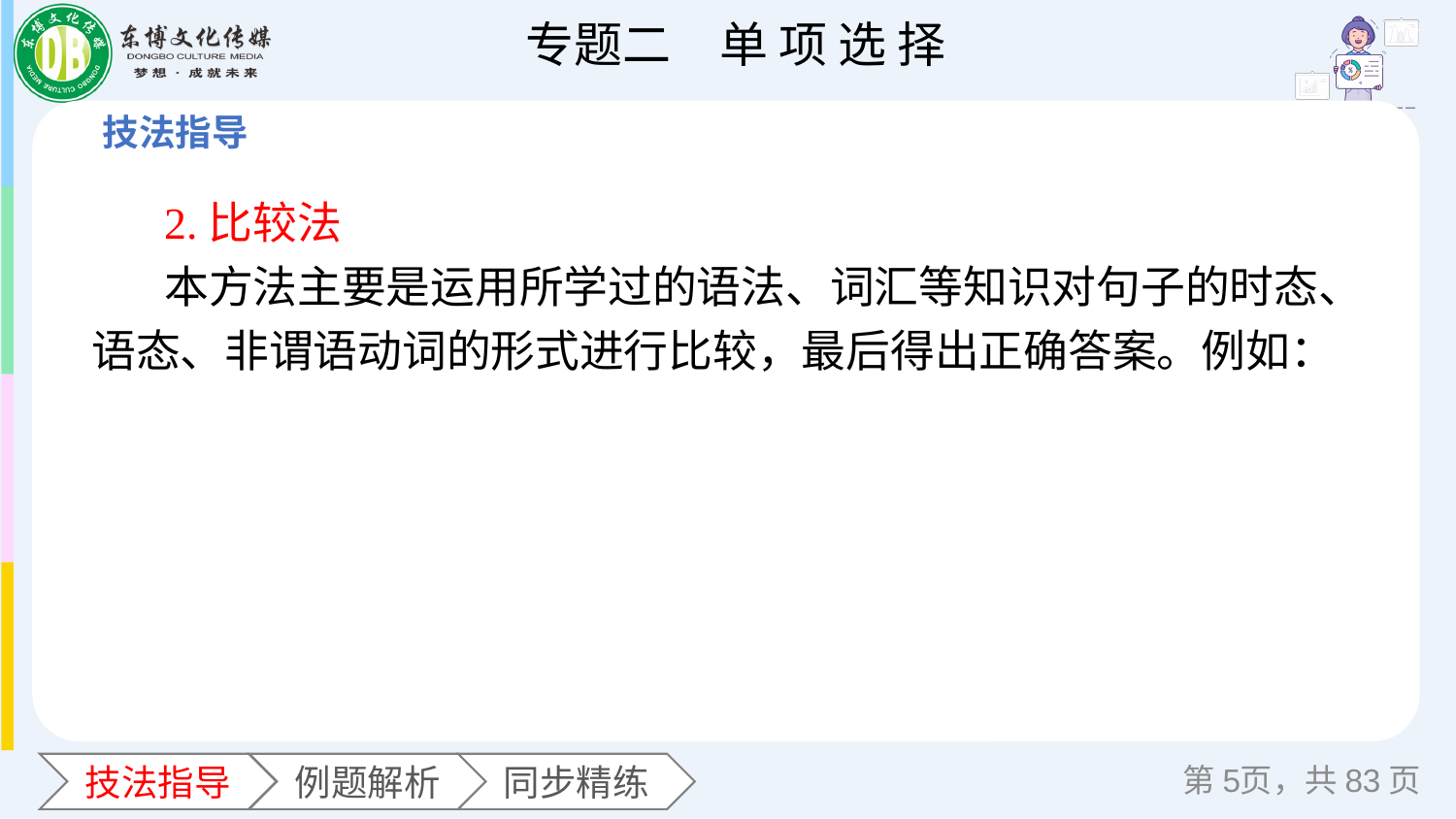

2.比较法
本方法主要是运用所学过的语法、词汇等知识对句子的时态、语态、非谓语动词的形式进行比较，最后得出正确答案。例如：
第5页，共83页